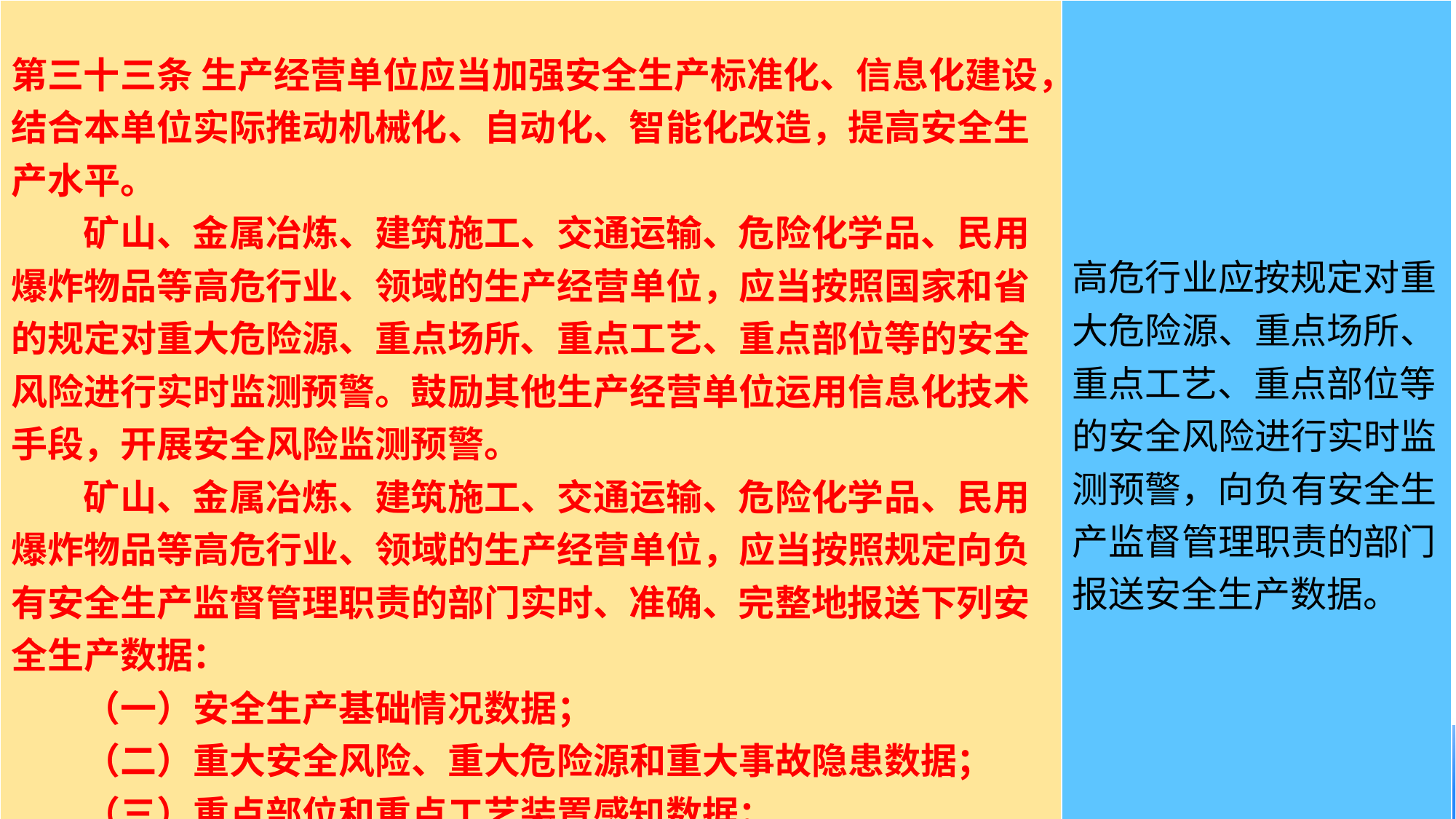

| 第三十三条 生产经营单位应当加强安全生产标准化、信息化建设，结合本单位实际推动机械化、自动化、智能化改造，提高安全生产水平。 　　矿山、金属冶炼、建筑施工、交通运输、危险化学品、民用爆炸物品等高危行业、领域的生产经营单位，应当按照国家和省的规定对重大危险源、重点场所、重点工艺、重点部位等的安全风险进行实时监测预警。鼓励其他生产经营单位运用信息化技术手段，开展安全风险监测预警。 　　矿山、金属冶炼、建筑施工、交通运输、危险化学品、民用爆炸物品等高危行业、领域的生产经营单位，应当按照规定向负有安全生产监督管理职责的部门实时、准确、完整地报送下列安全生产数据： 　　（一）安全生产基础情况数据； 　　（二）重大安全风险、重大危险源和重大事故隐患数据； 　　（三）重点部位和重点工艺装置感知数据； 　　（四）安全生产视频监控和监测预警数据。 （新增条款) | 高危行业应按规定对重大危险源、重点场所、重点工艺、重点部位等的安全风险进行实时监测预警，向负有安全生产监督管理职责的部门报送安全生产数据。 |
| --- | --- |
#